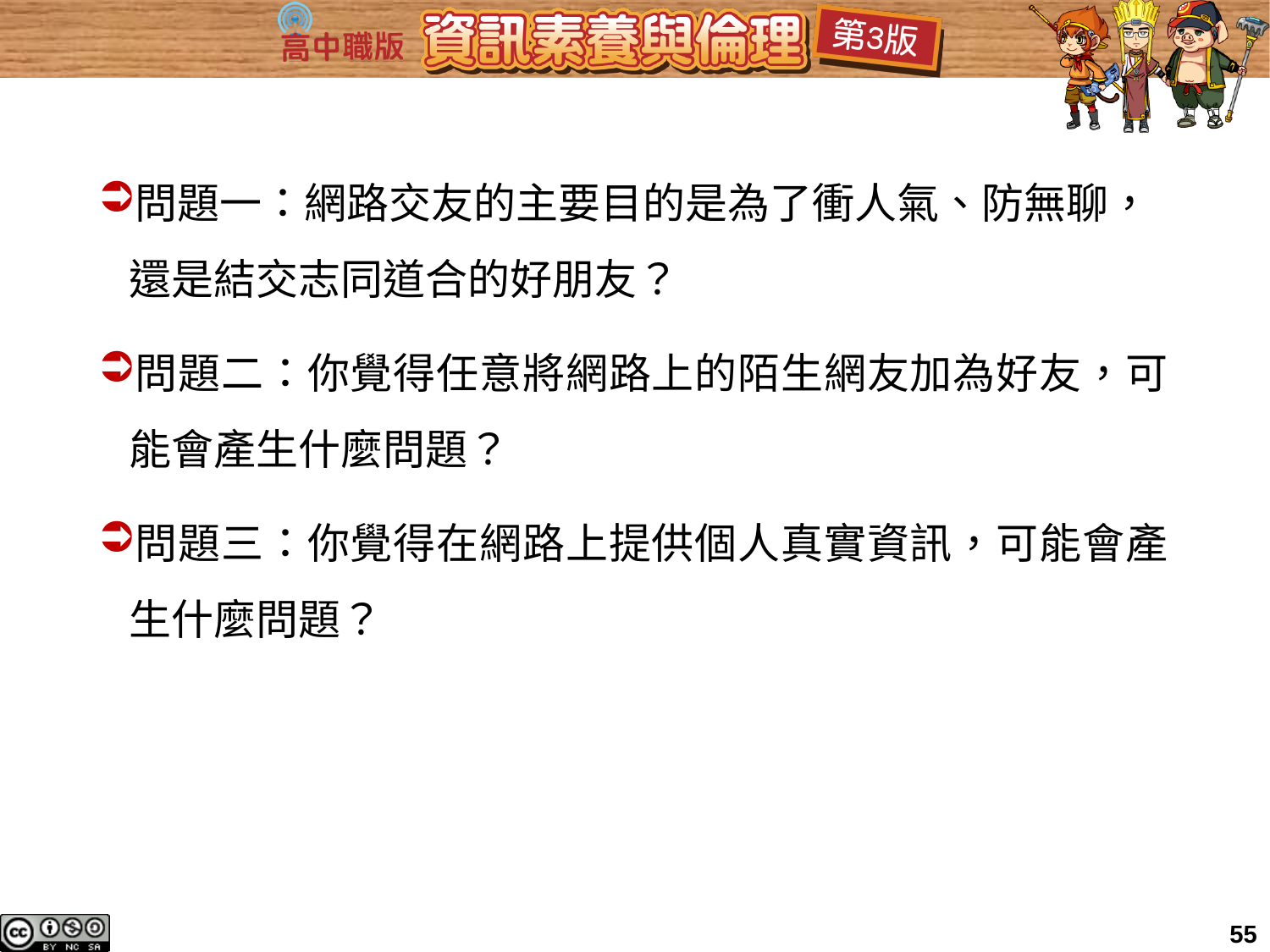

問題一：網路交友的主要目的是為了衝人氣、防無聊，還是結交志同道合的好朋友？
問題二：你覺得任意將網路上的陌生網友加為好友，可能會產生什麼問題？
問題三：你覺得在網路上提供個人真實資訊，可能會產生什麼問題？

55